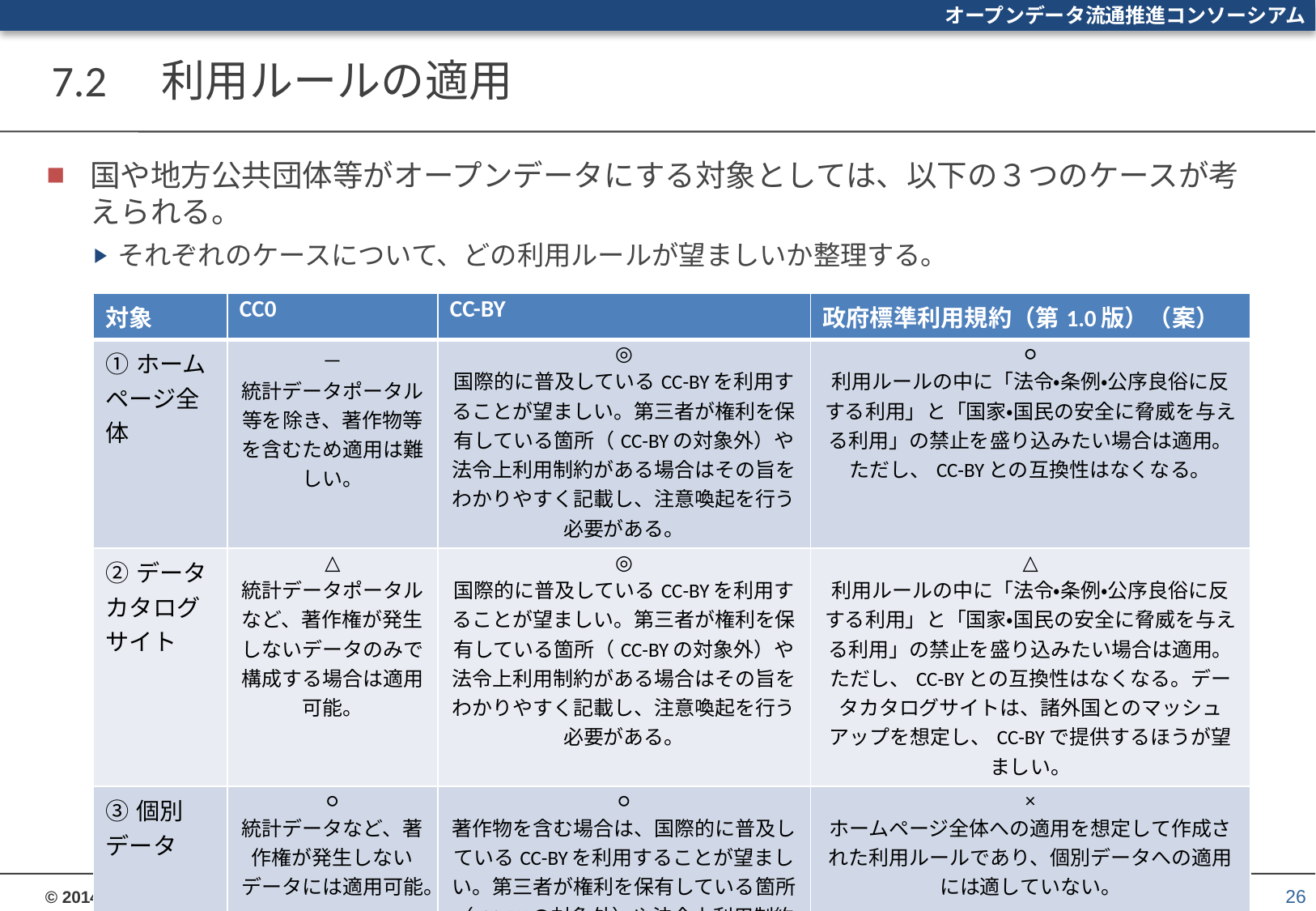

# 7.2　利用ルールの適用
国や地方公共団体等がオープンデータにする対象としては、以下の３つのケースが考えられる。
それぞれのケースについて、どの利用ルールが望ましいか整理する。
| 対象 | CC0 | CC-BY | 政府標準利用規約（第1.0版）（案） |
| --- | --- | --- | --- |
| ①ホームページ全体 | － 統計データポータル等を除き、著作物等を含むため適用は難しい。 | ◎ 国際的に普及しているCC-BYを利用することが望ましい。第三者が権利を保有している箇所（CC-BYの対象外）や法令上利用制約がある場合はその旨をわかりやすく記載し、注意喚起を行う必要がある。 | ○ 利用ルールの中に「法令・条例・公序良俗に反する利用」と「国家・国民の安全に脅威を与える利用」の禁止を盛り込みたい場合は適用。ただし、CC-BYとの互換性はなくなる。 |
| ②データカタログサイト | △ 統計データポータルなど、著作権が発生しないデータのみで構成する場合は適用可能。 | ◎ 国際的に普及しているCC-BYを利用することが望ましい。第三者が権利を保有している箇所（CC-BYの対象外）や法令上利用制約がある場合はその旨をわかりやすく記載し、注意喚起を行う必要がある。 | △ 利用ルールの中に「法令・条例・公序良俗に反する利用」と「国家・国民の安全に脅威を与える利用」の禁止を盛り込みたい場合は適用。ただし、CC-BYとの互換性はなくなる。データカタログサイトは、諸外国とのマッシュアップを想定し、CC-BYで提供するほうが望ましい。 |
| ③個別データ | ○ 統計データなど、著作権が発生しないデータには適用可能。 | ○ 著作物を含む場合は、国際的に普及しているCC-BYを利用することが望ましい。第三者が権利を保有している箇所（CC-BYの対象外）や法令上利用制約がある場合はその旨をわかりやすく記載し、注意喚起を行う必要がある。 | × ホームページ全体への適用を想定して作成された利用ルールであり、個別データへの適用には適していない。 |
26